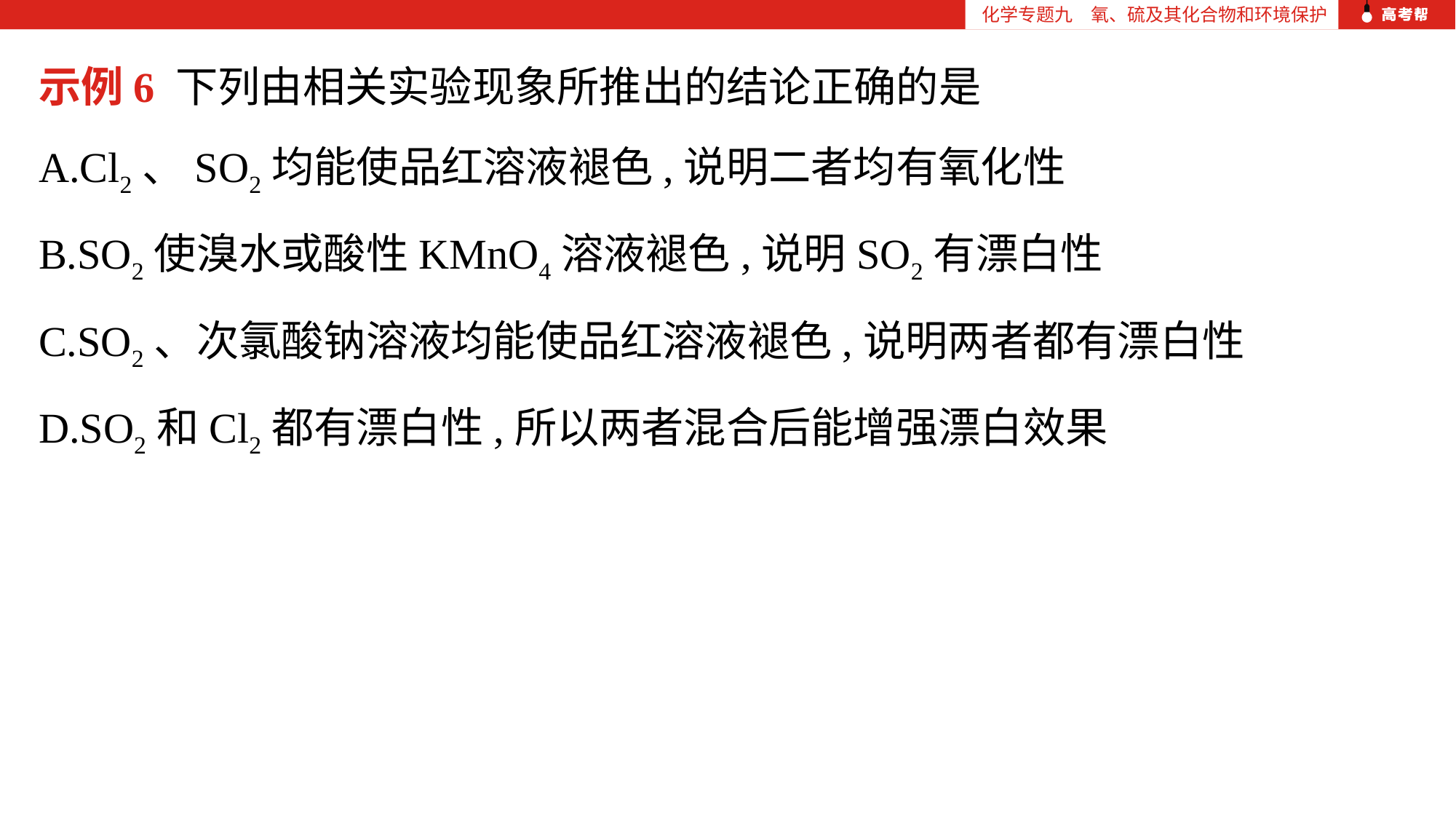

化学专题九　氧、硫及其化合物和环境保护

示例6 下列由相关实验现象所推出的结论正确的是
A.Cl2、SO2均能使品红溶液褪色,说明二者均有氧化性
B.SO2使溴水或酸性KMnO4溶液褪色,说明SO2有漂白性
C.SO2、次氯酸钠溶液均能使品红溶液褪色,说明两者都有漂白性
D.SO2和Cl2都有漂白性,所以两者混合后能增强漂白效果